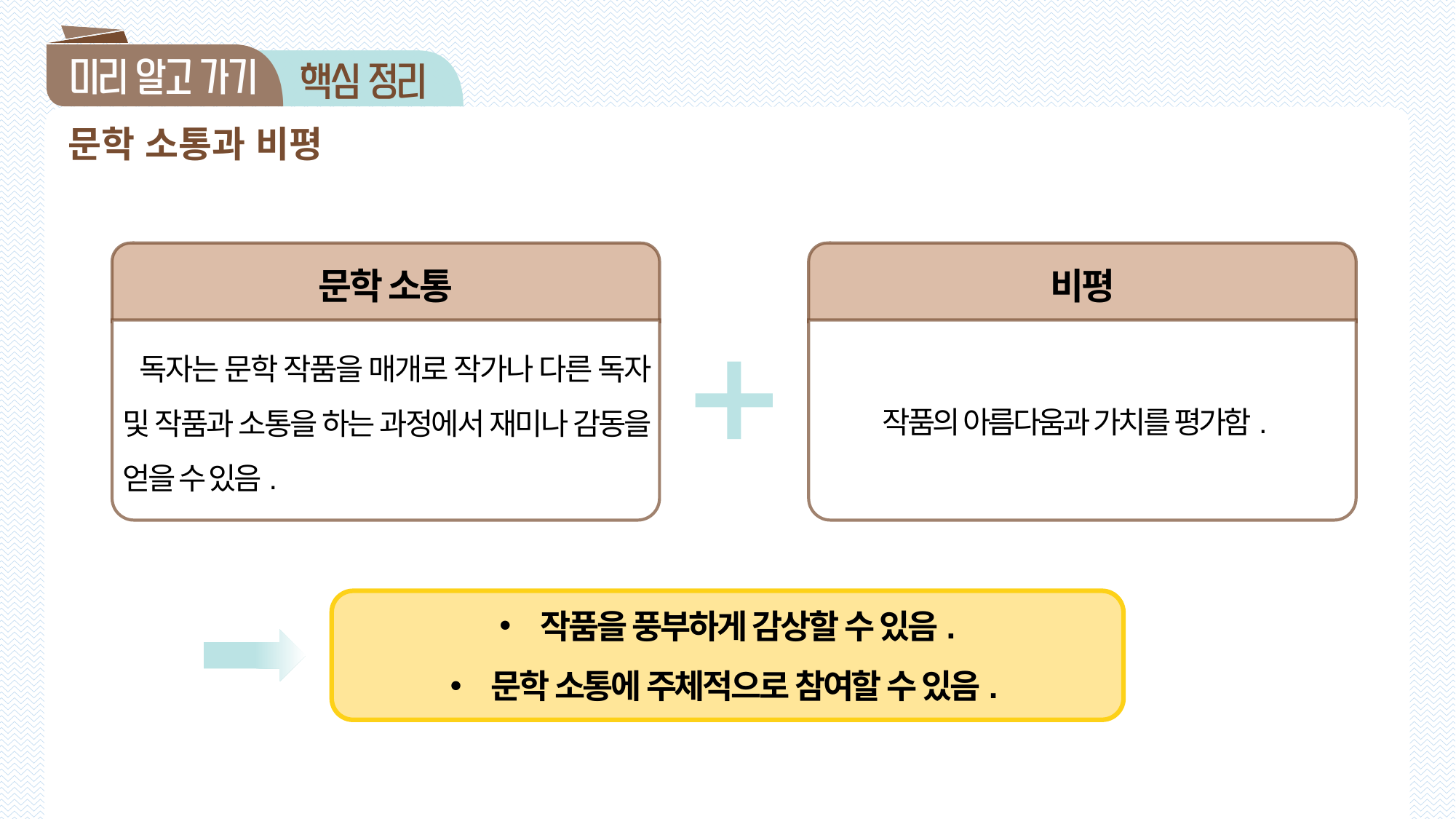

문학 소통과 비평
문학 소통

비평

 독자는 문학 작품을 매개로 작가나 다른 독자 및 작품과 소통을 하는 과정에서 재미나 감동을 얻을 수 있음.

 작품의 아름다움과 가치를 평가함.
작품을 풍부하게 감상할 수 있음.
문학 소통에 주체적으로 참여할 수 있음.